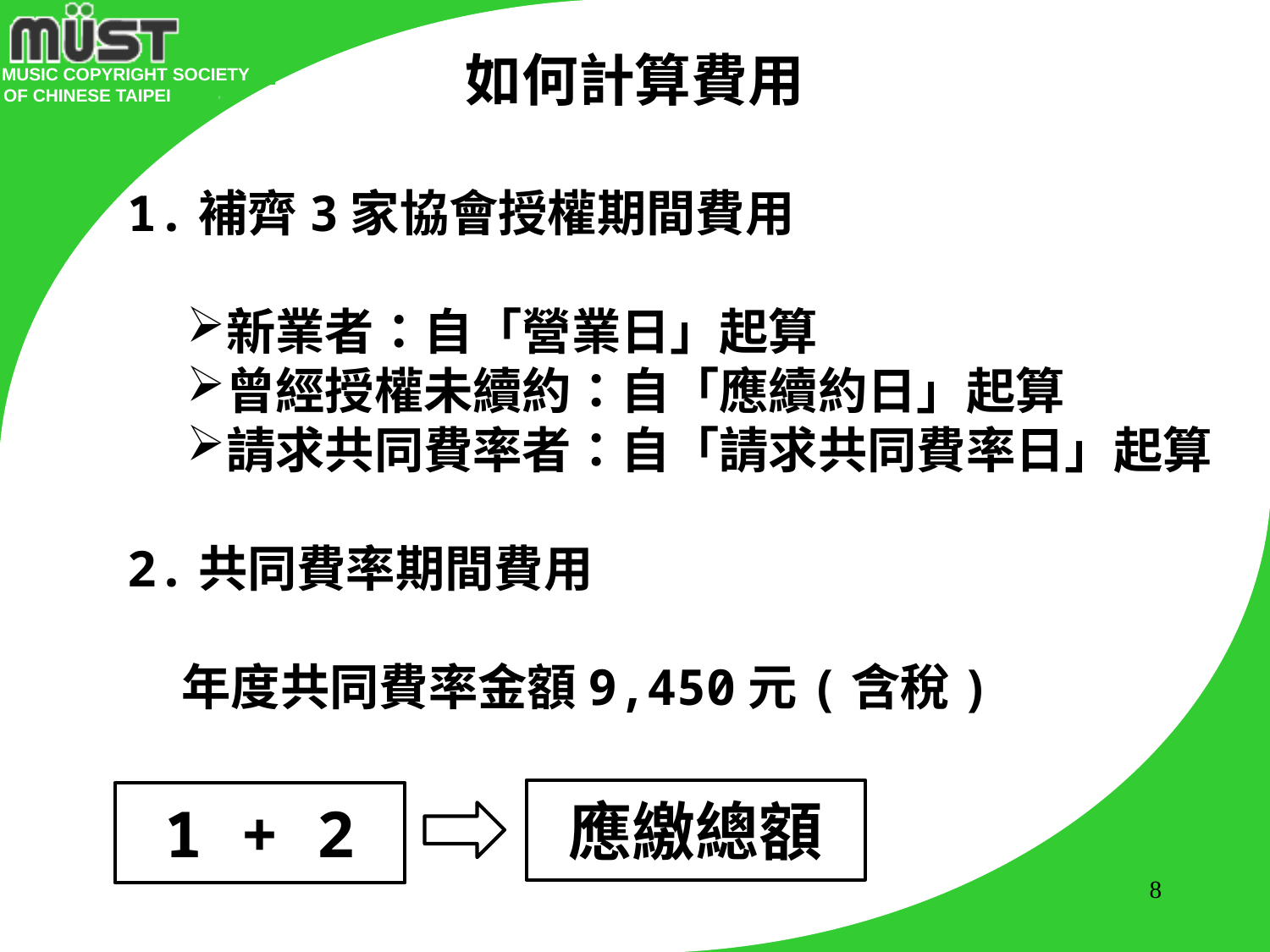

# 如何計算費用
1.補齊3家協會授權期間費用

新業者：自「營業日」起算
曾經授權未續約：自「應續約日」起算
請求共同費率者：自「請求共同費率日」起算

2.共同費率期間費用

年度共同費率金額9,450元(含稅)

應繳總額
1 + 2

8